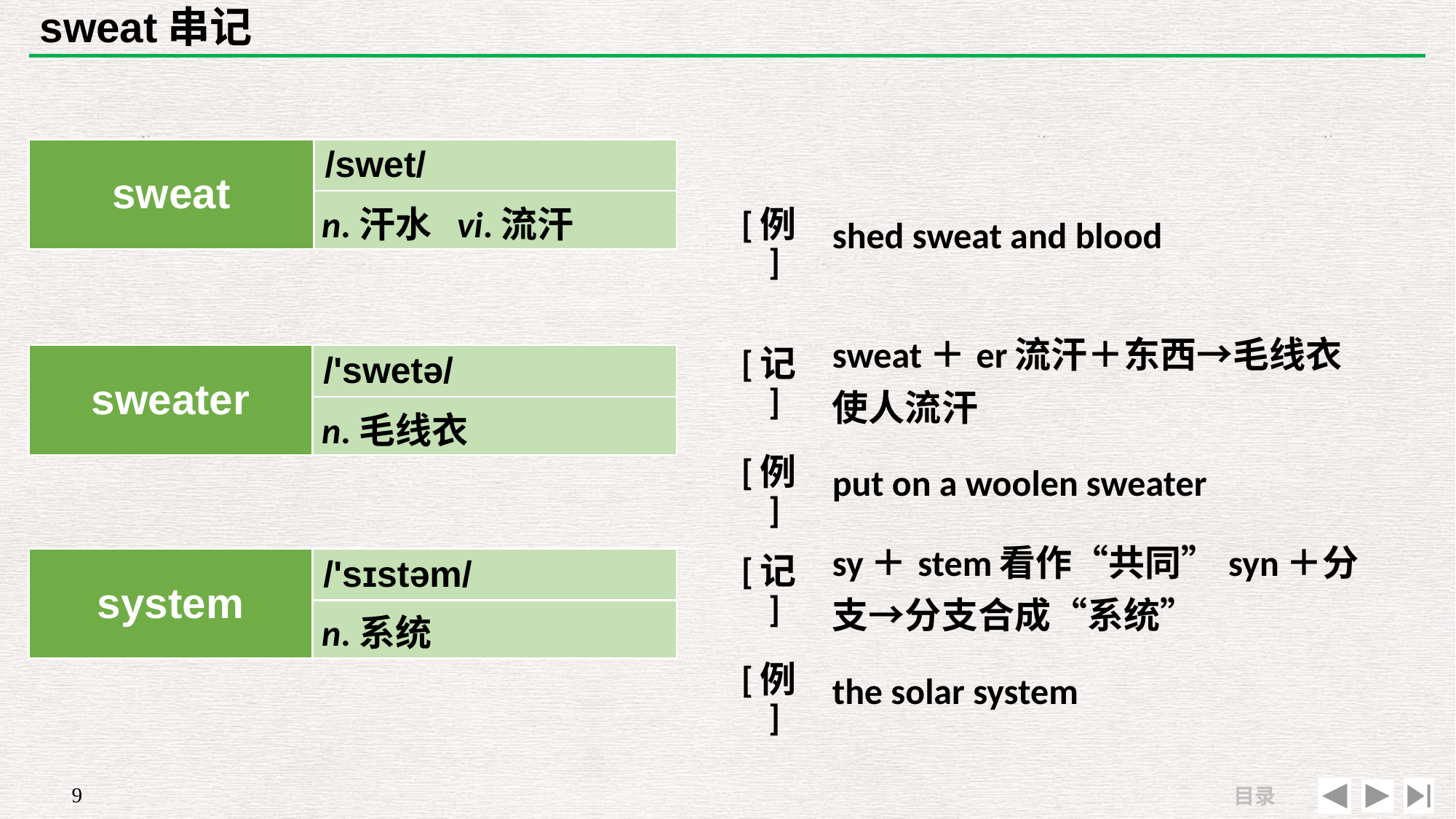

# sweat串记

| sweat | /swet/ |
| --- | --- |
|  |  |
|  |  |
| --- | --- |
| [例] | shed sweat and blood |
n.汗水  vi.流汗
| [记] | sweat＋er流汗＋东西→毛线衣使人流汗 |
| --- | --- |
| [例] | put on a woolen sweater |
| sweater | /'swetə/ |
| --- | --- |
|  |  |
n.毛线衣
| [记] | sy＋stem看作“共同”syn＋分支→分支合成“系统” |
| --- | --- |
| [例] | the solar system |
| system | /'sɪstəm/ |
| --- | --- |
|  |  |
n.系统